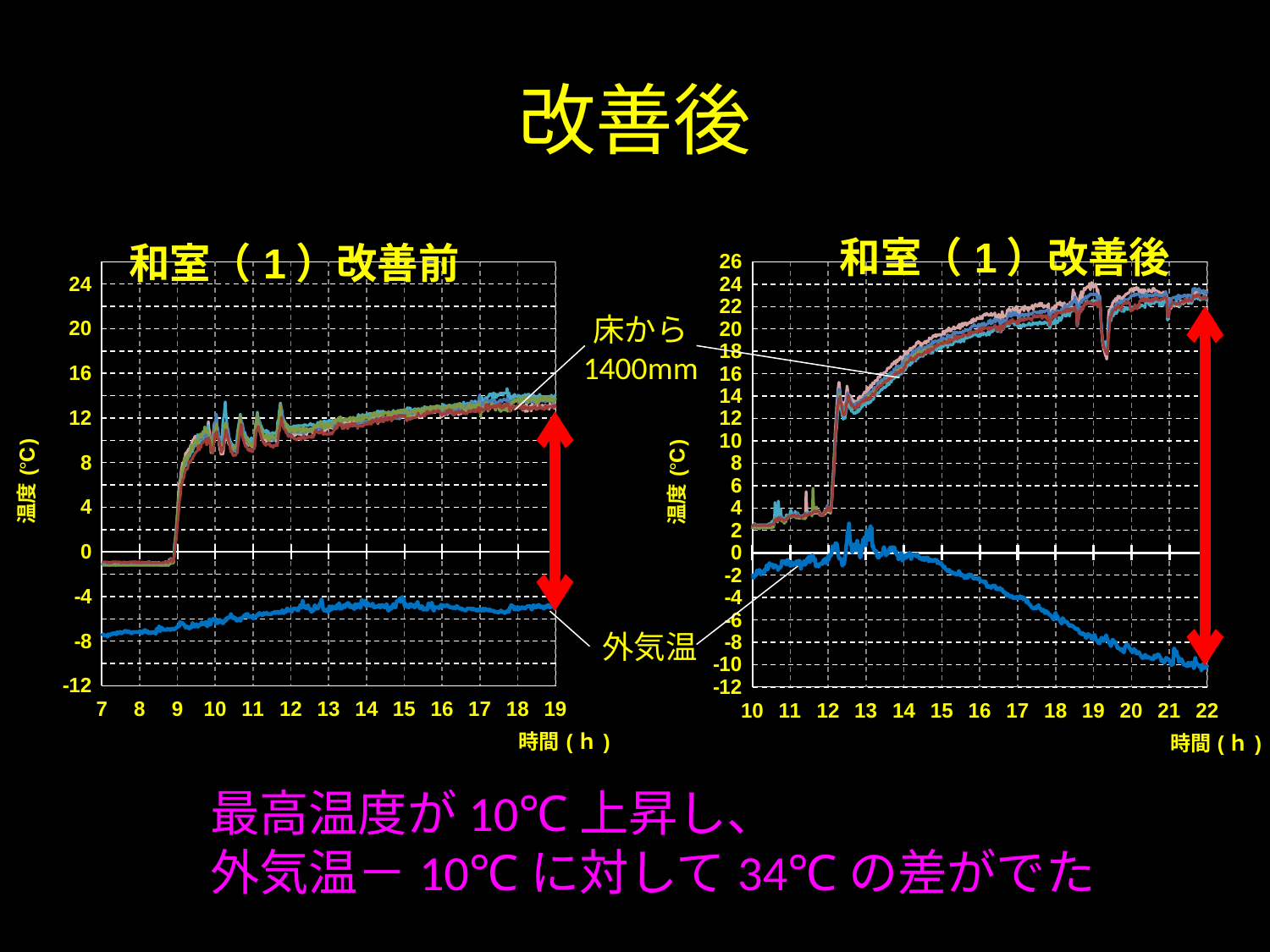

# 改善後

### Chart: 和室（1）改善後

| Category |  |  |  |  |  |  |  |  |  |  |  |  |
|---|---|---|---|---|---|---|---|---|---|---|---|---|

### Chart: 和室（1）改善前

| Category |  |  |  |  |  |  |  |  |  |  |  |  |
|---|---|---|---|---|---|---|---|---|---|---|---|---|
床から
1400mm
外気温
最高温度が10℃上昇し、
外気温－10℃に対して34℃の差がでた